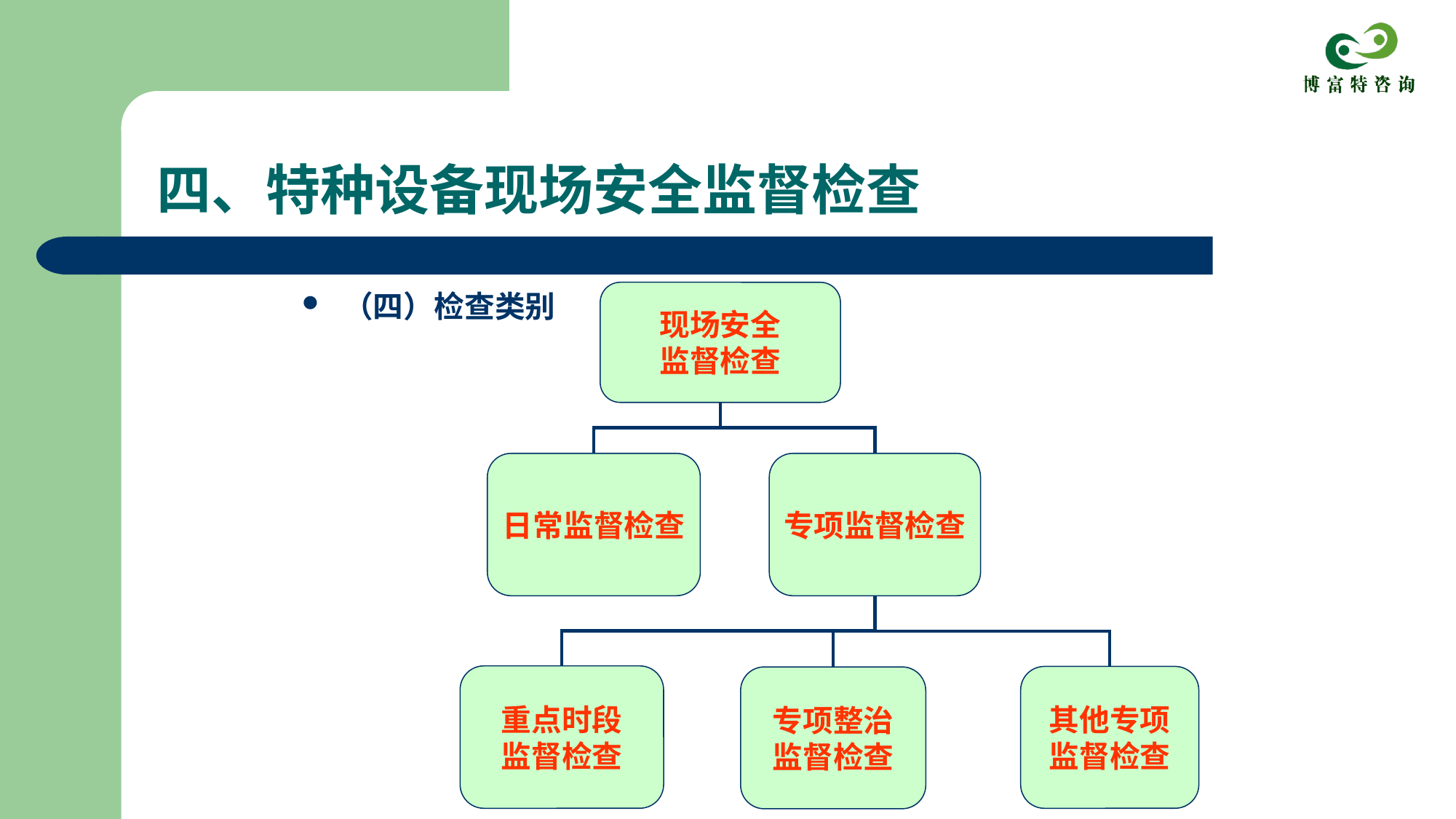

# 四、特种设备现场安全监督检查
现场安全
监督检查
日常监督检查
专项监督检查
重点时段
监督检查
其他专项
监督检查
专项整治
监督检查

（四）检查类别